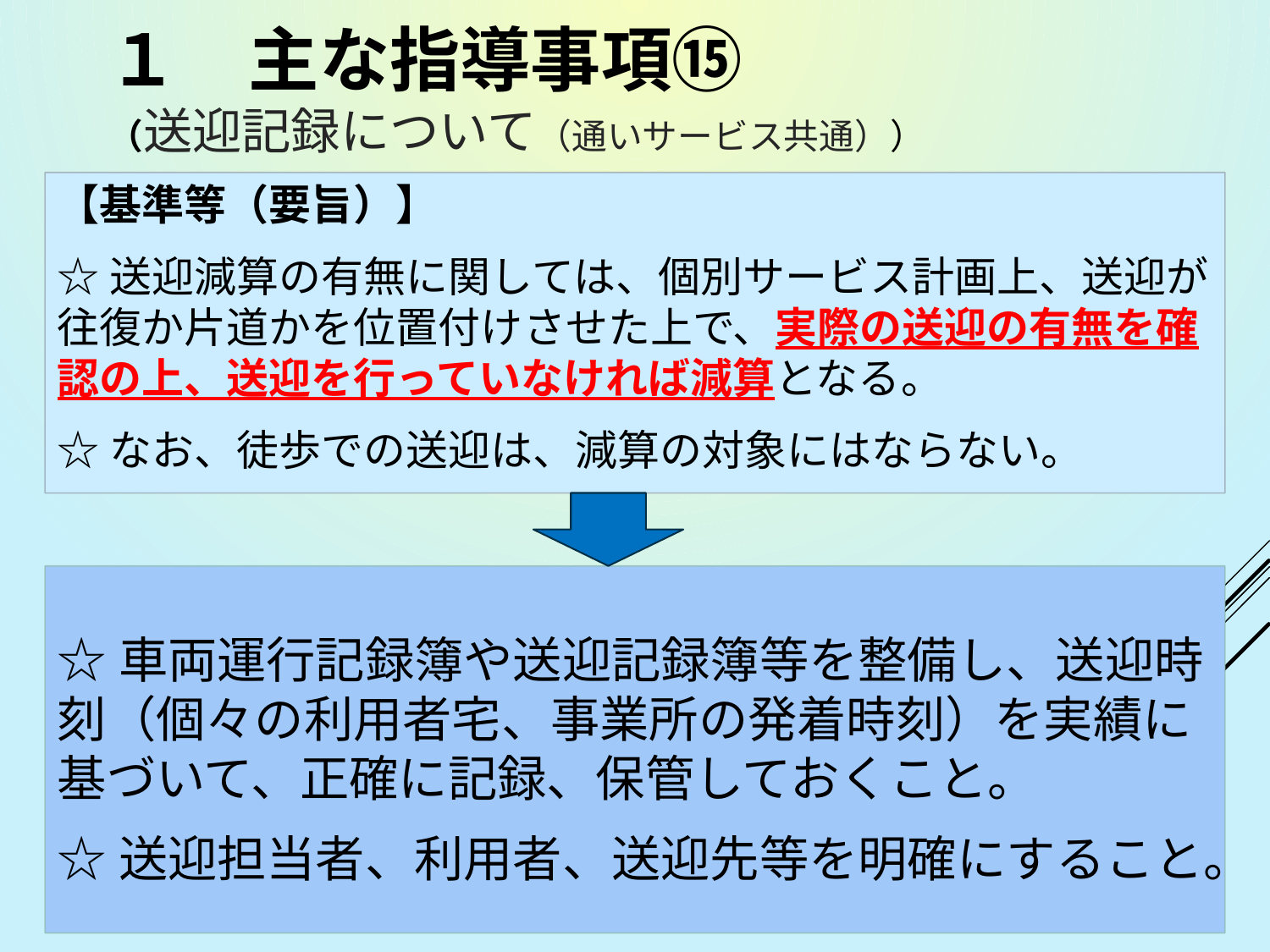

# １　主な指導事項⑮ （送迎記録について（通いサービス共通））

【基準等（要旨）】
☆送迎減算の有無に関しては、個別サービス計画上、送迎が往復か片道かを位置付けさせた上で、実際の送迎の有無を確認の上、送迎を行っていなければ減算となる。
☆なお、徒歩での送迎は、減算の対象にはならない。

☆車両運行記録簿や送迎記録簿等を整備し、送迎時刻（個々の利用者宅、事業所の発着時刻）を実績に基づいて、正確に記録、保管しておくこと。
☆送迎担当者、利用者、送迎先等を明確にすること。

19